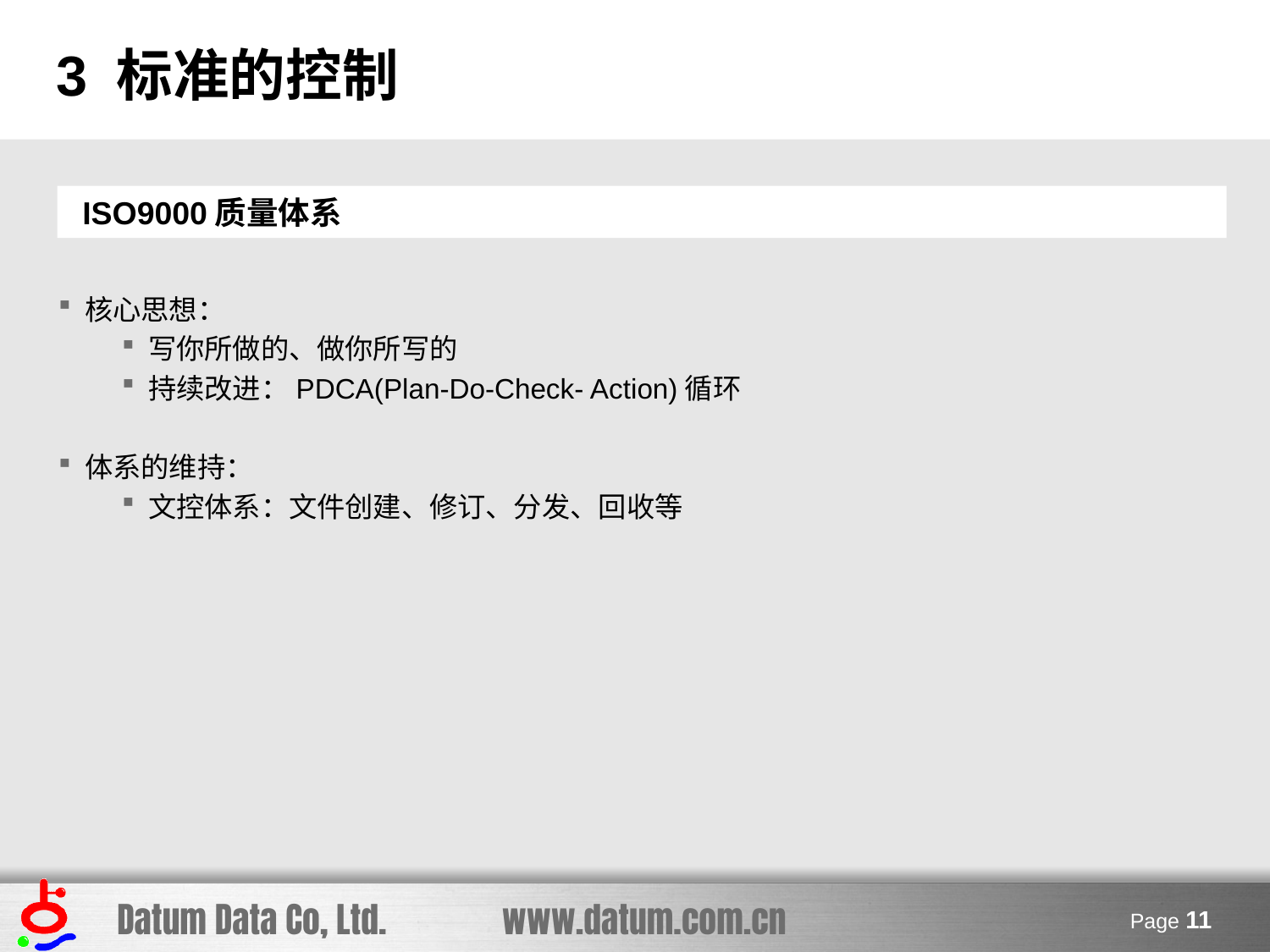

3 标准的控制
ISO9000质量体系

核心思想：
写你所做的、做你所写的
持续改进：PDCA(Plan-Do-Check- Action)循环

体系的维持：
文控体系：文件创建、修订、分发、回收等

Page 11